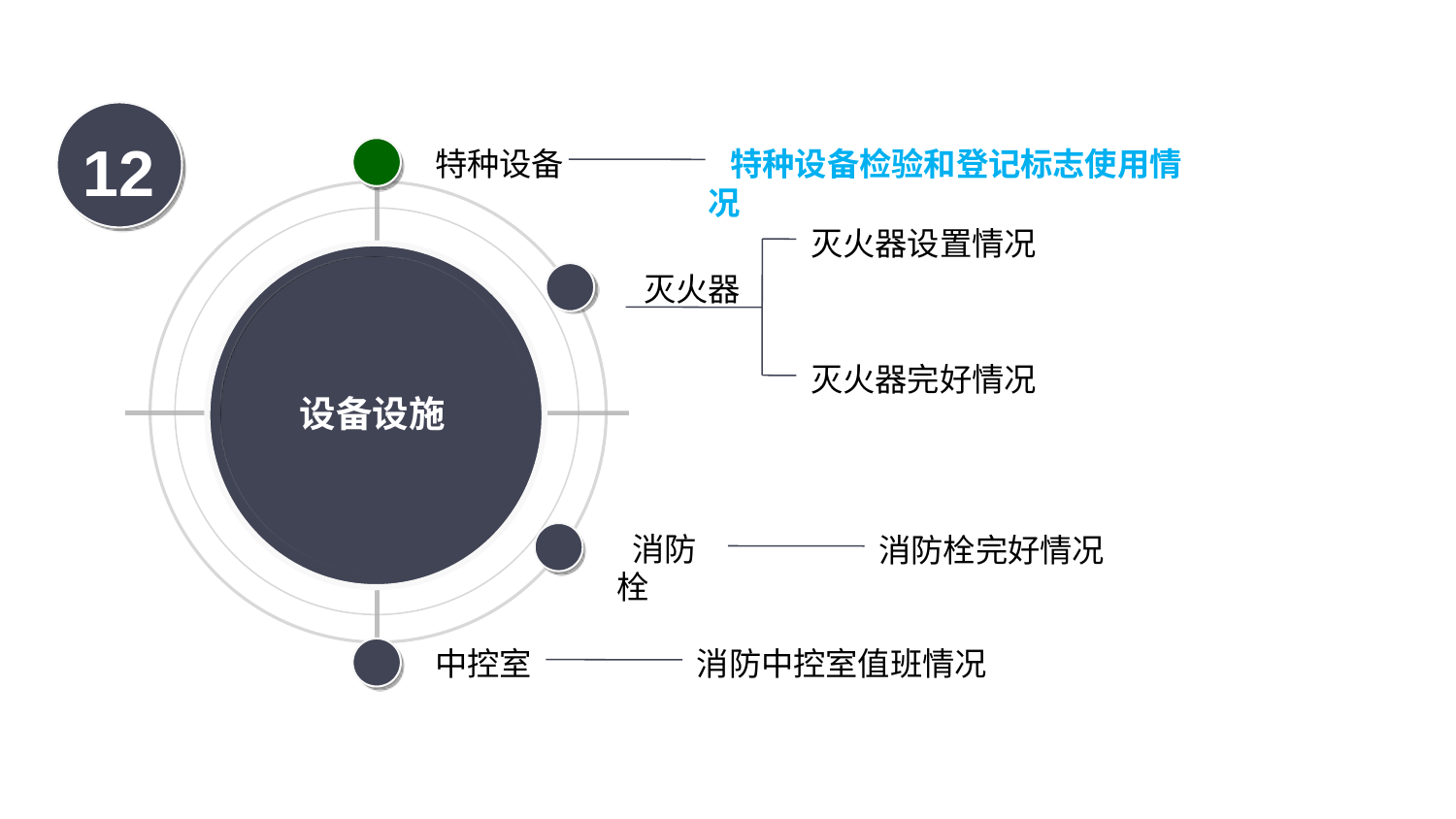

12
特种设备
  特种设备检验和登记标志使用情况

灭火器设置情况

 灭火器

灭火器完好情况
设备设施
 消防栓

消防栓完好情况
中控室
消防中控室值班情况